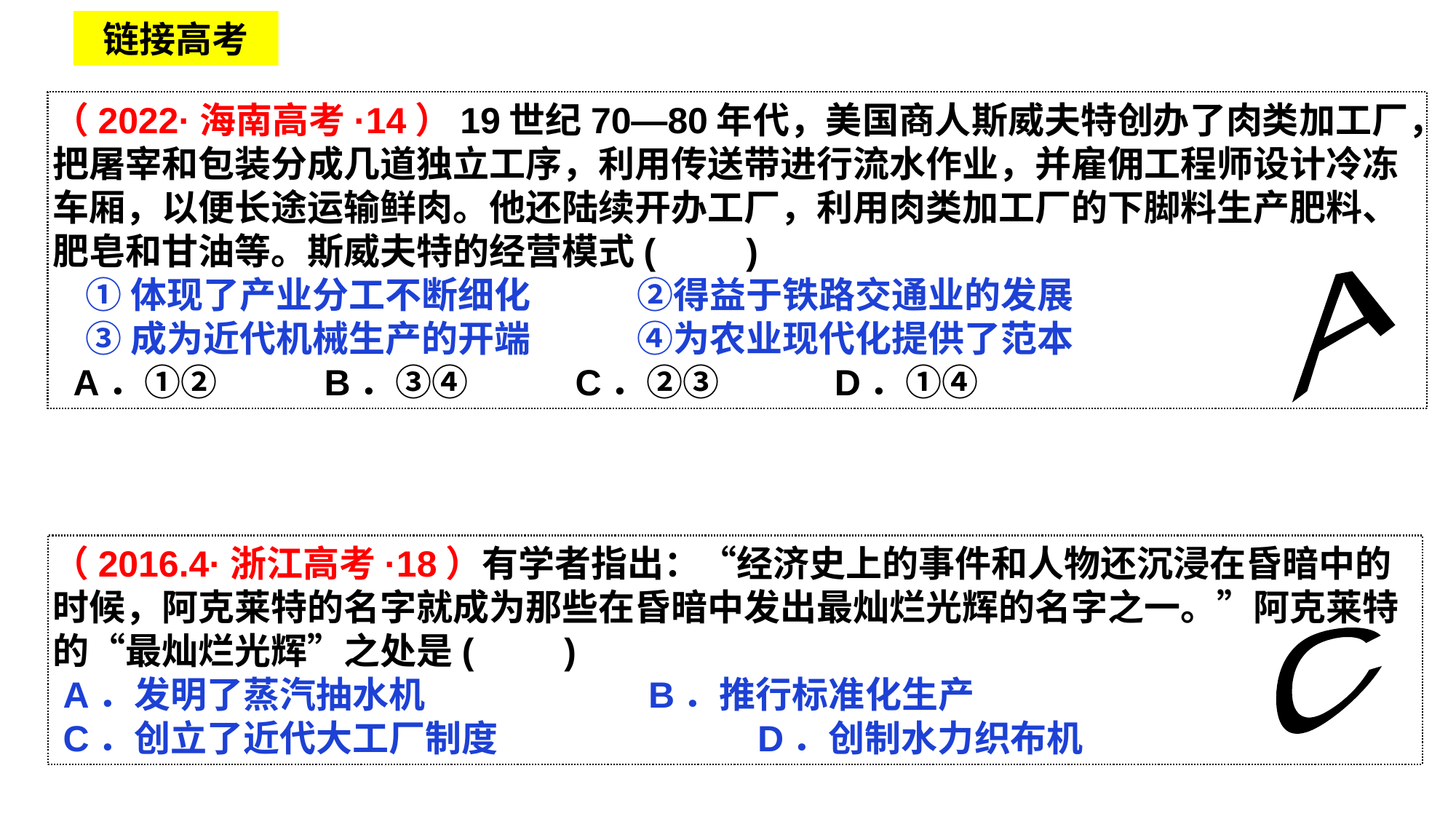

链接高考
（2022·海南高考·14）19世纪70—80年代，美国商人斯威夫特创办了肉类加工厂，把屠宰和包装分成几道独立工序，利用传送带进行流水作业，并雇佣工程师设计冷冻车厢，以便长途运输鲜肉。他还陆续开办工厂，利用肉类加工厂的下脚料生产肥料、肥皂和甘油等。斯威夫特的经营模式(　　)
    ①体现了产业分工不断细化             ②得益于铁路交通业的发展
    ③成为近代机械生产的开端             ④为农业现代化提供了范本
  A．①②            B．③④            C．②③             D．①④
A
（2016.4·浙江高考·18）有学者指出：“经济史上的事件和人物还沉浸在昏暗中的时候，阿克莱特的名字就成为那些在昏暗中发出最灿烂光辉的名字之一。”阿克莱特的“最灿烂光辉”之处是(　　)
 A．发明了蒸汽抽水机    		     B．推行标准化生产
 C．创立了近代大工厂制度    		     D．创制水力织布机
C